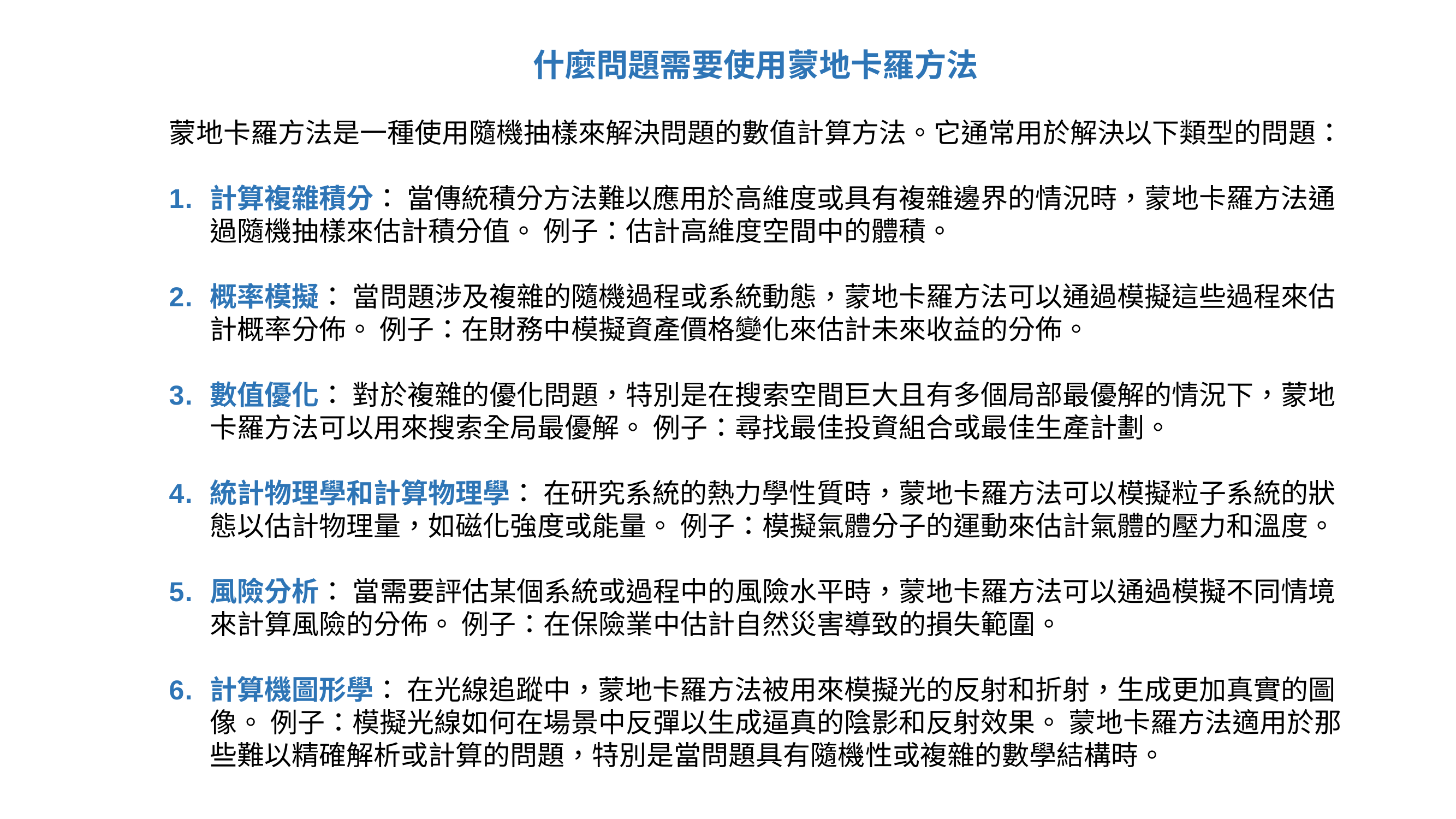

什麼問題需要使用蒙地卡羅方法

蒙地卡羅方法是一種使用隨機抽樣來解決問題的數值計算方法。它通常用於解決以下類型的問題：

計算複雜積分： 當傳統積分方法難以應用於高維度或具有複雜邊界的情況時，蒙地卡羅方法通過隨機抽樣來估計積分值。 例子：估計高維度空間中的體積。

概率模擬： 當問題涉及複雜的隨機過程或系統動態，蒙地卡羅方法可以通過模擬這些過程來估計概率分佈。 例子：在財務中模擬資產價格變化來估計未來收益的分佈。

數值優化： 對於複雜的優化問題，特別是在搜索空間巨大且有多個局部最優解的情況下，蒙地卡羅方法可以用來搜索全局最優解。 例子：尋找最佳投資組合或最佳生產計劃。

統計物理學和計算物理學： 在研究系統的熱力學性質時，蒙地卡羅方法可以模擬粒子系統的狀態以估計物理量，如磁化強度或能量。 例子：模擬氣體分子的運動來估計氣體的壓力和溫度。

風險分析： 當需要評估某個系統或過程中的風險水平時，蒙地卡羅方法可以通過模擬不同情境來計算風險的分佈。 例子：在保險業中估計自然災害導致的損失範圍。

計算機圖形學： 在光線追蹤中，蒙地卡羅方法被用來模擬光的反射和折射，生成更加真實的圖像。 例子：模擬光線如何在場景中反彈以生成逼真的陰影和反射效果。 蒙地卡羅方法適用於那些難以精確解析或計算的問題，特別是當問題具有隨機性或複雜的數學結構時。